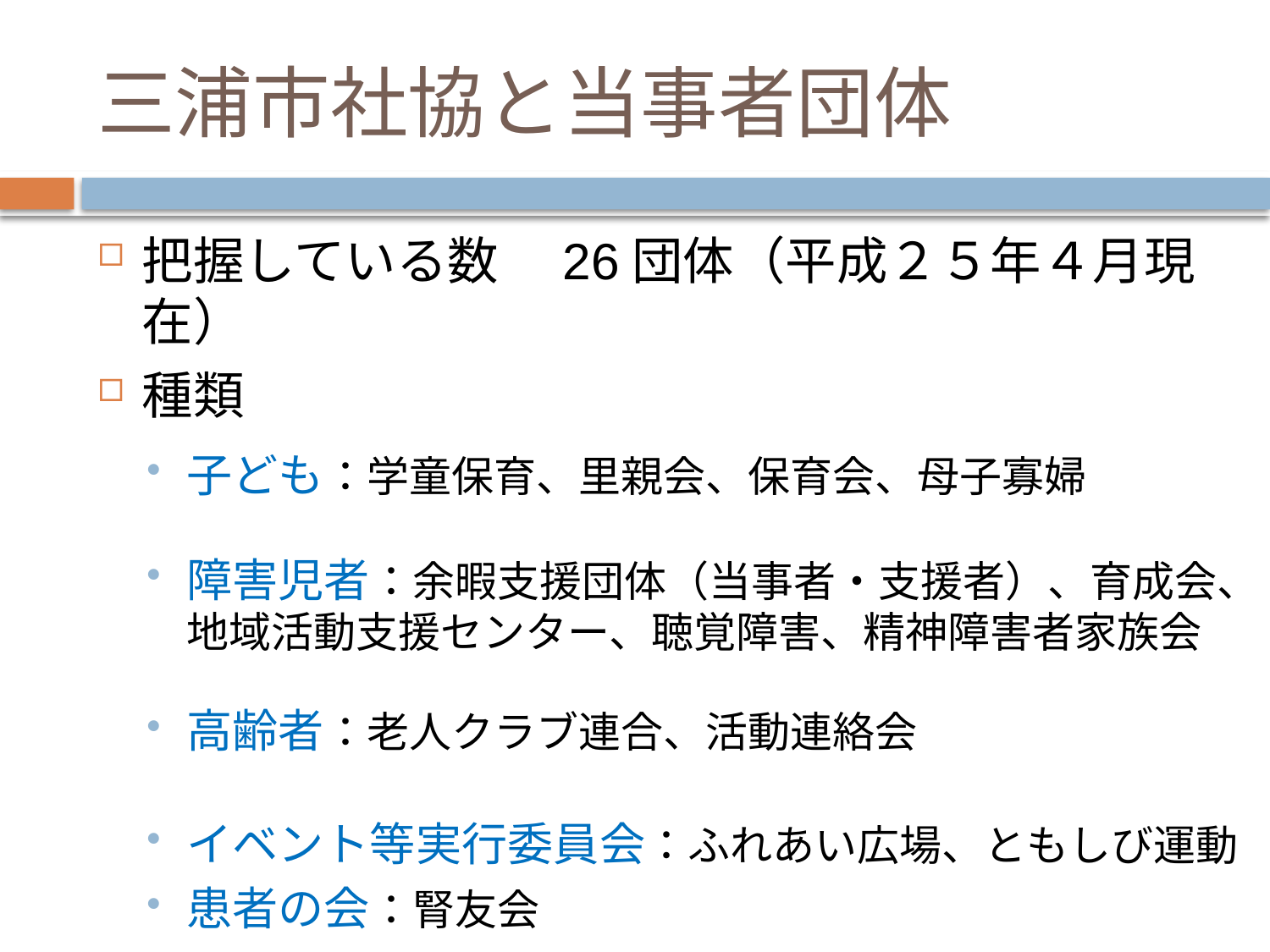

# 三浦市社協と当事者団体
把握している数　26団体（平成２５年４月現在）
種類

子ども：学童保育、里親会、保育会、母子寡婦

障害児者：余暇支援団体（当事者・支援者）、育成会、地域活動支援センター、聴覚障害、精神障害者家族会

高齢者：老人クラブ連合、活動連絡会

イベント等実行委員会：ふれあい広場、ともしび運動
患者の会：腎友会